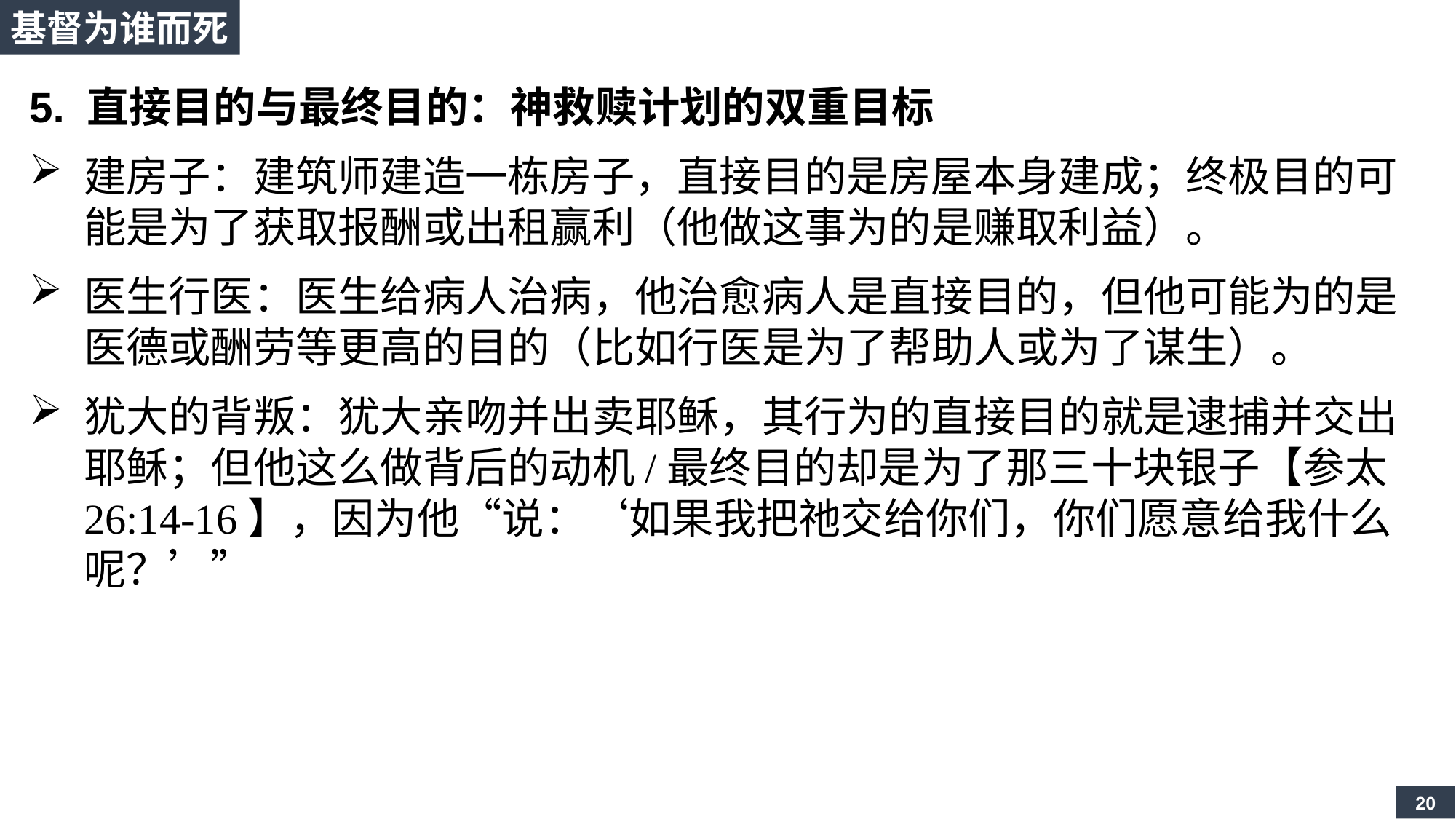

基督为谁而死
5. 直接目的与最终目的：神救赎计划的双重目标
建房子：建筑师建造一栋房子，直接目的是房屋本身建成；终极目的可能是为了获取报酬或出租赢利（他做这事为的是赚取利益）。
医生行医：医生给病人治病，他治愈病人是直接目的，但他可能为的是医德或酬劳等更高的目的（比如行医是为了帮助人或为了谋生）。
犹大的背叛：犹大亲吻并出卖耶稣，其行为的直接目的就是逮捕并交出耶稣；但他这么做背后的动机/最终目的却是为了那三十块银子【参太26:14-16】，因为他“说：‘如果我把祂交给你们，你们愿意给我什么呢？’”
20